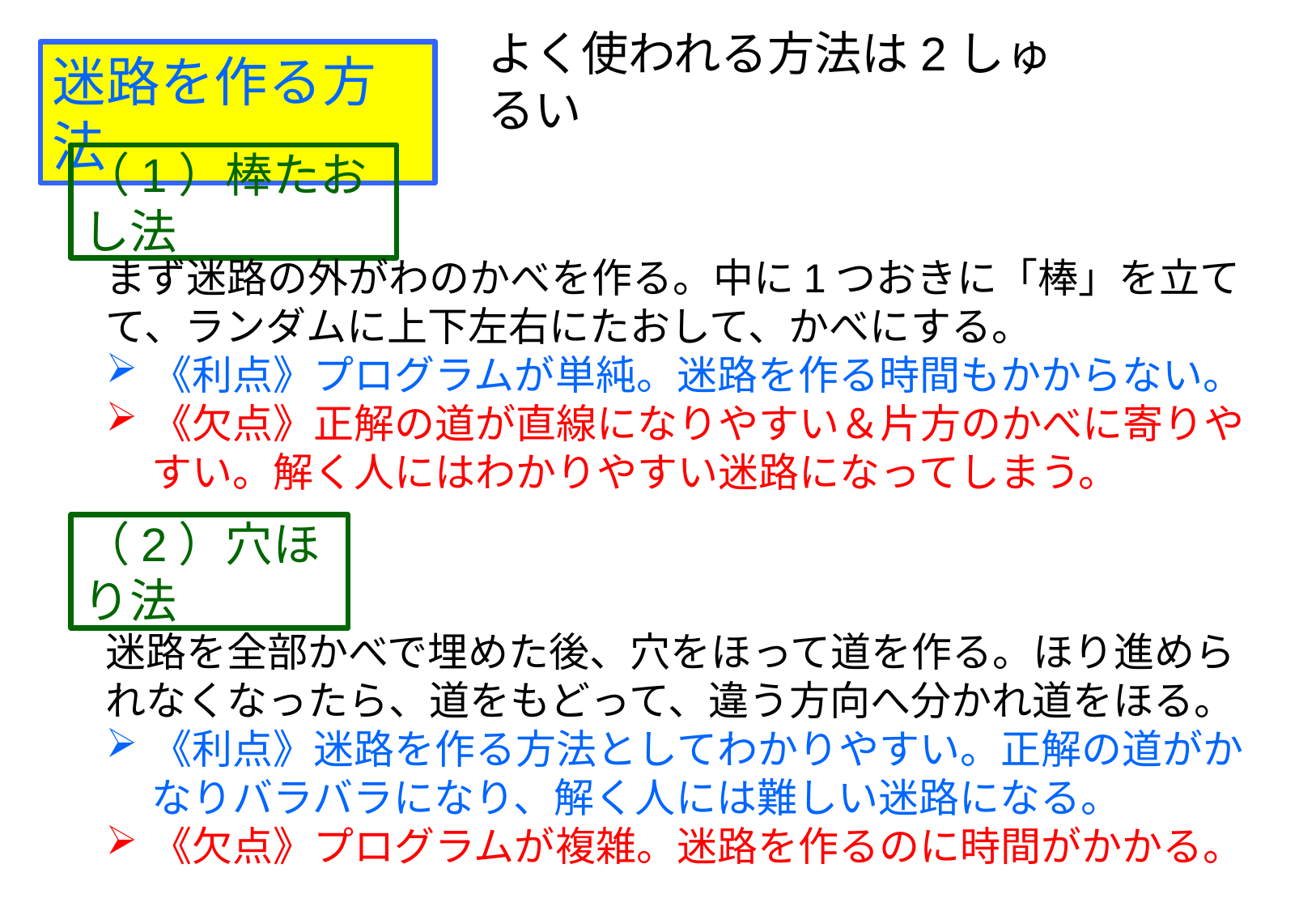

迷路を作る方法
よく使われる方法は2しゅるい
（1）棒たおし法
まず迷路の外がわのかべを作る。中に1つおきに「棒」を立てて、ランダムに上下左右にたおして、かべにする。
《利点》プログラムが単純。迷路を作る時間もかからない。
《欠点》正解の道が直線になりやすい＆片方のかべに寄りやすい。解く人にはわかりやすい迷路になってしまう。
（2）穴ほり法
迷路を全部かべで埋めた後、穴をほって道を作る。ほり進められなくなったら、道をもどって、違う方向へ分かれ道をほる。
《利点》迷路を作る方法としてわかりやすい。正解の道がかなりバラバラになり、解く人には難しい迷路になる。
《欠点》プログラムが複雑。迷路を作るのに時間がかかる。